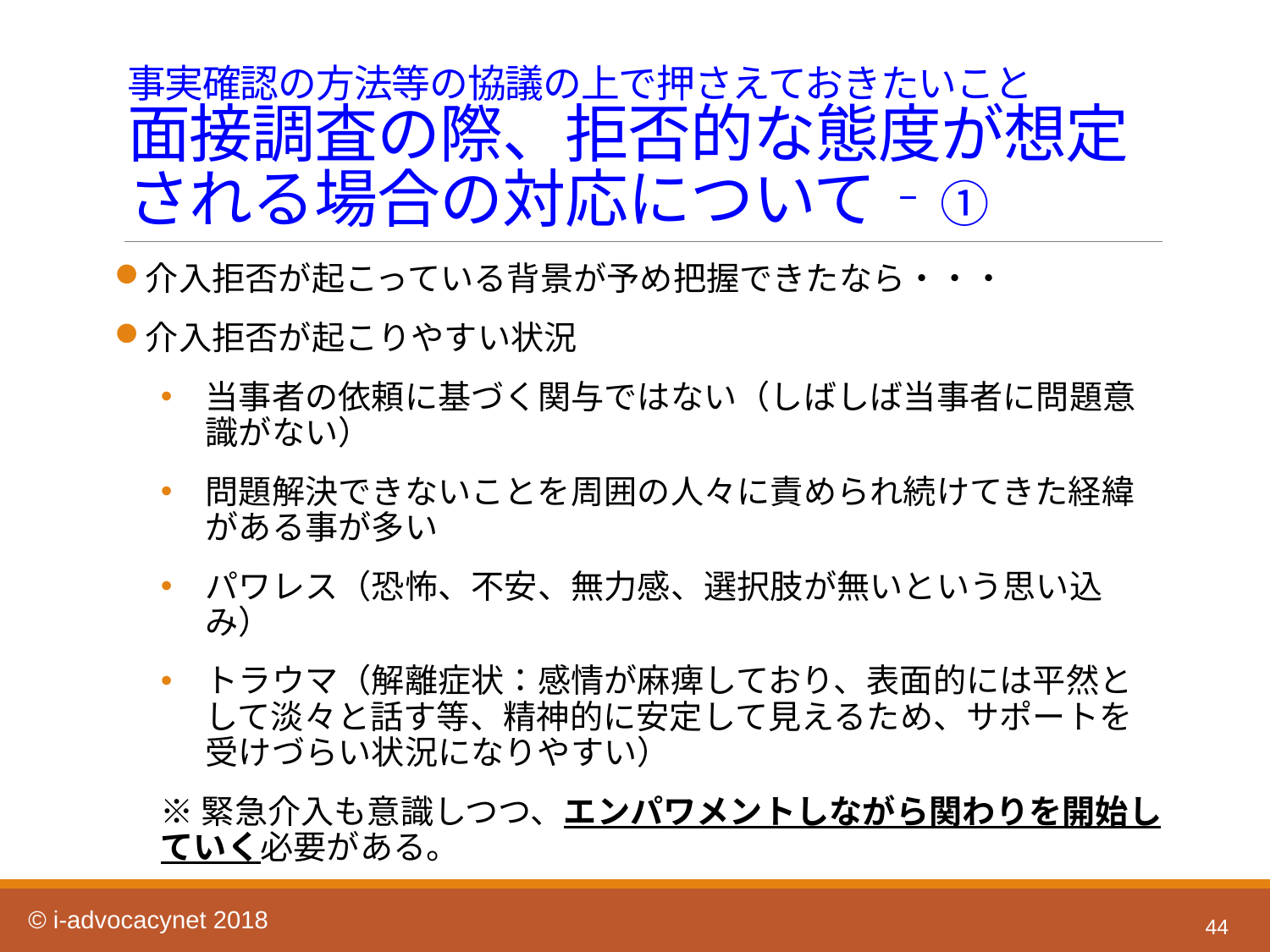

# 事実確認の方法等の協議の上で押さえておきたいこと 面接調査の際、拒否的な態度が想定される場合の対応について‐①
介入拒否が起こっている背景が予め把握できたなら・・・
介入拒否が起こりやすい状況
当事者の依頼に基づく関与ではない（しばしば当事者に問題意識がない）
問題解決できないことを周囲の人々に責められ続けてきた経緯がある事が多い
パワレス（恐怖、不安、無力感、選択肢が無いという思い込み）
トラウマ（解離症状：感情が麻痺しており、表面的には平然として淡々と話す等、精神的に安定して見えるため、サポートを受けづらい状況になりやすい）
※緊急介入も意識しつつ、エンパワメントしながら関わりを開始していく必要がある。
44